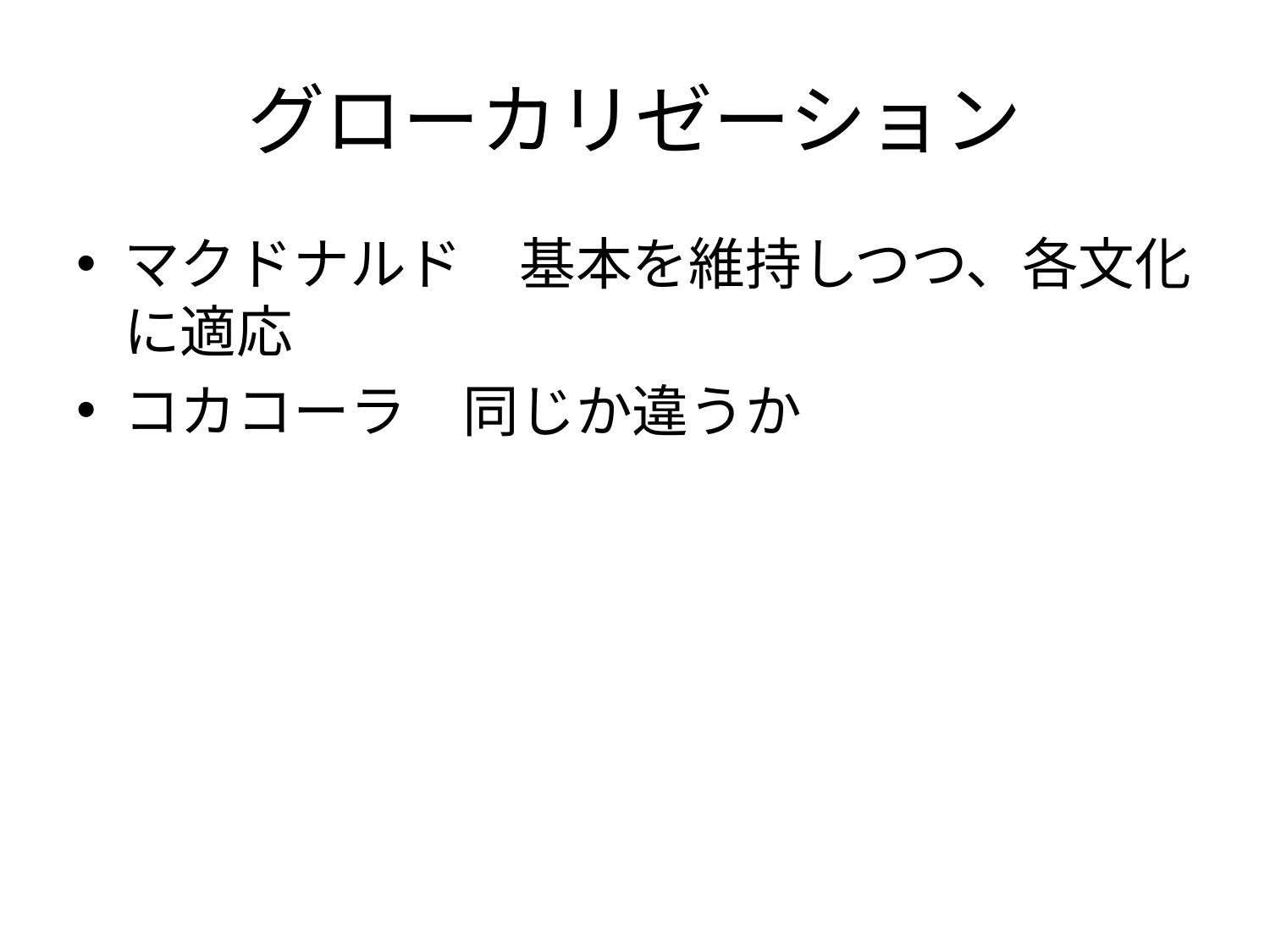

# グローカリゼーション
マクドナルド　基本を維持しつつ、各文化に適応
コカコーラ　同じか違うか